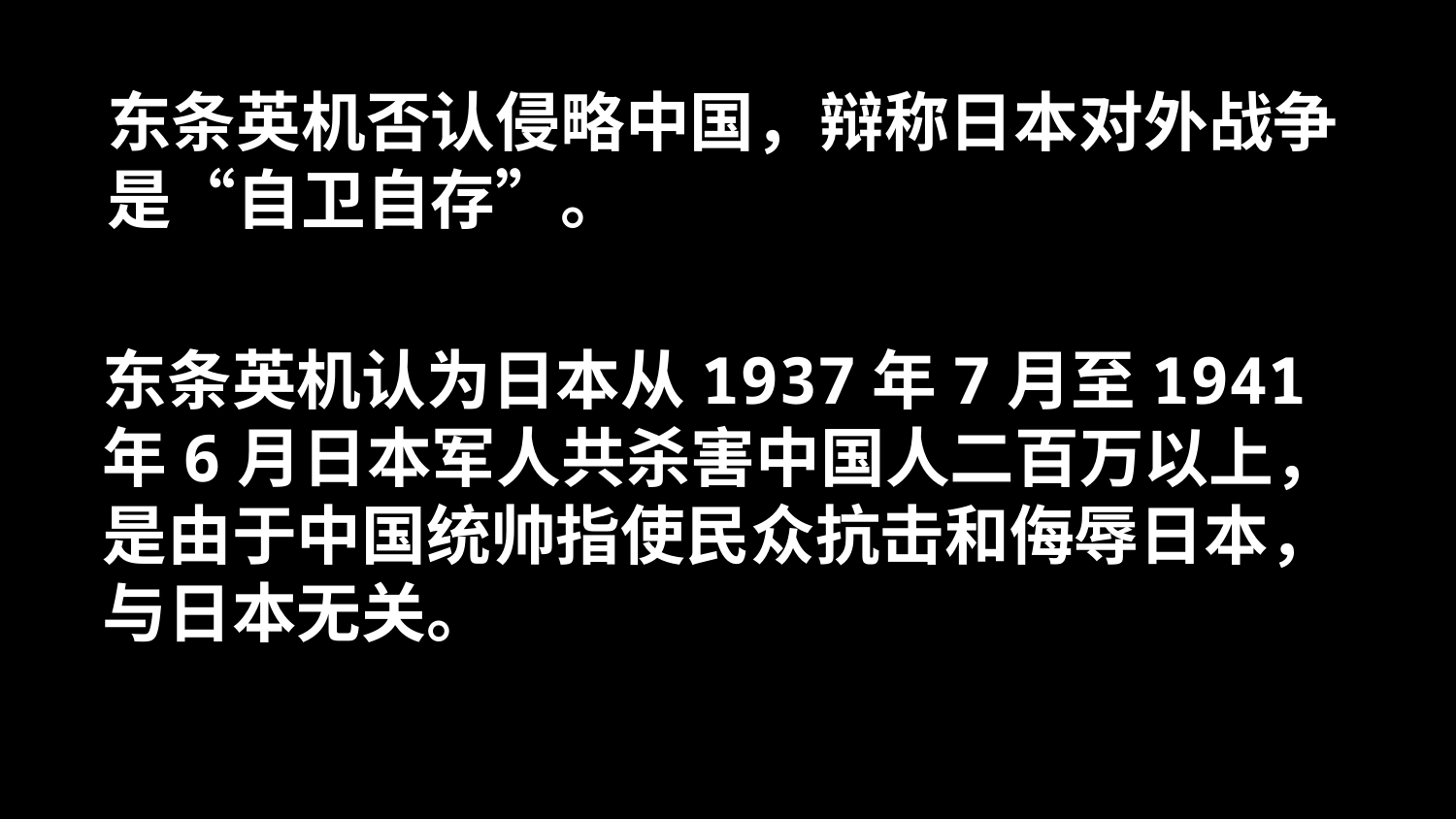

东条英机否认侵略中国，辩称日本对外战争是“自卫自存”。
东条英机认为日本从1937年7月至1941年6月日本军人共杀害中国人二百万以上，是由于中国统帅指使民众抗击和侮辱日本，与日本无关。